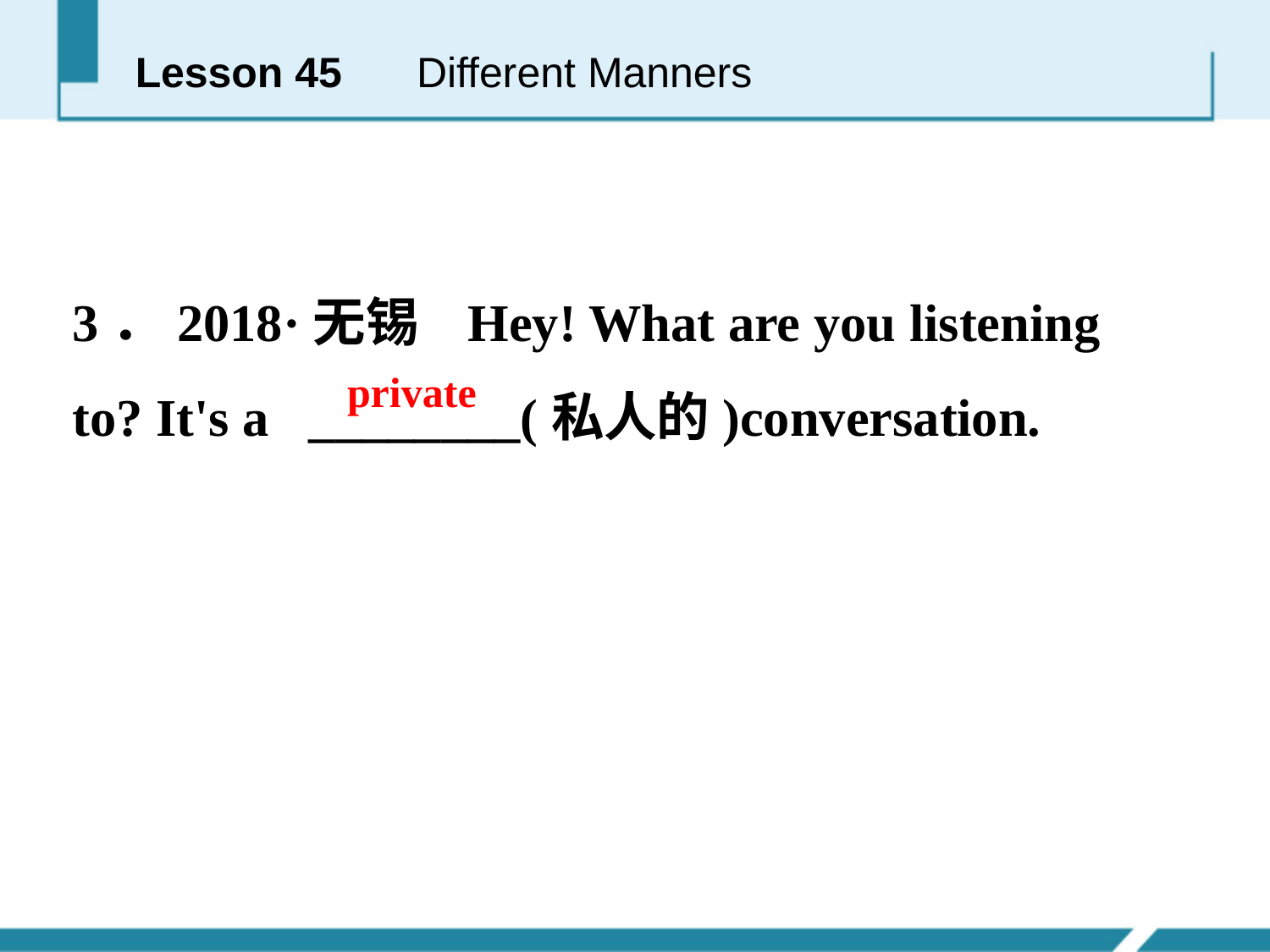

Lesson 45 　Different Manners
3．2018·无锡   Hey! What are you listening to? It's a   ________(私人的)conversation.
private